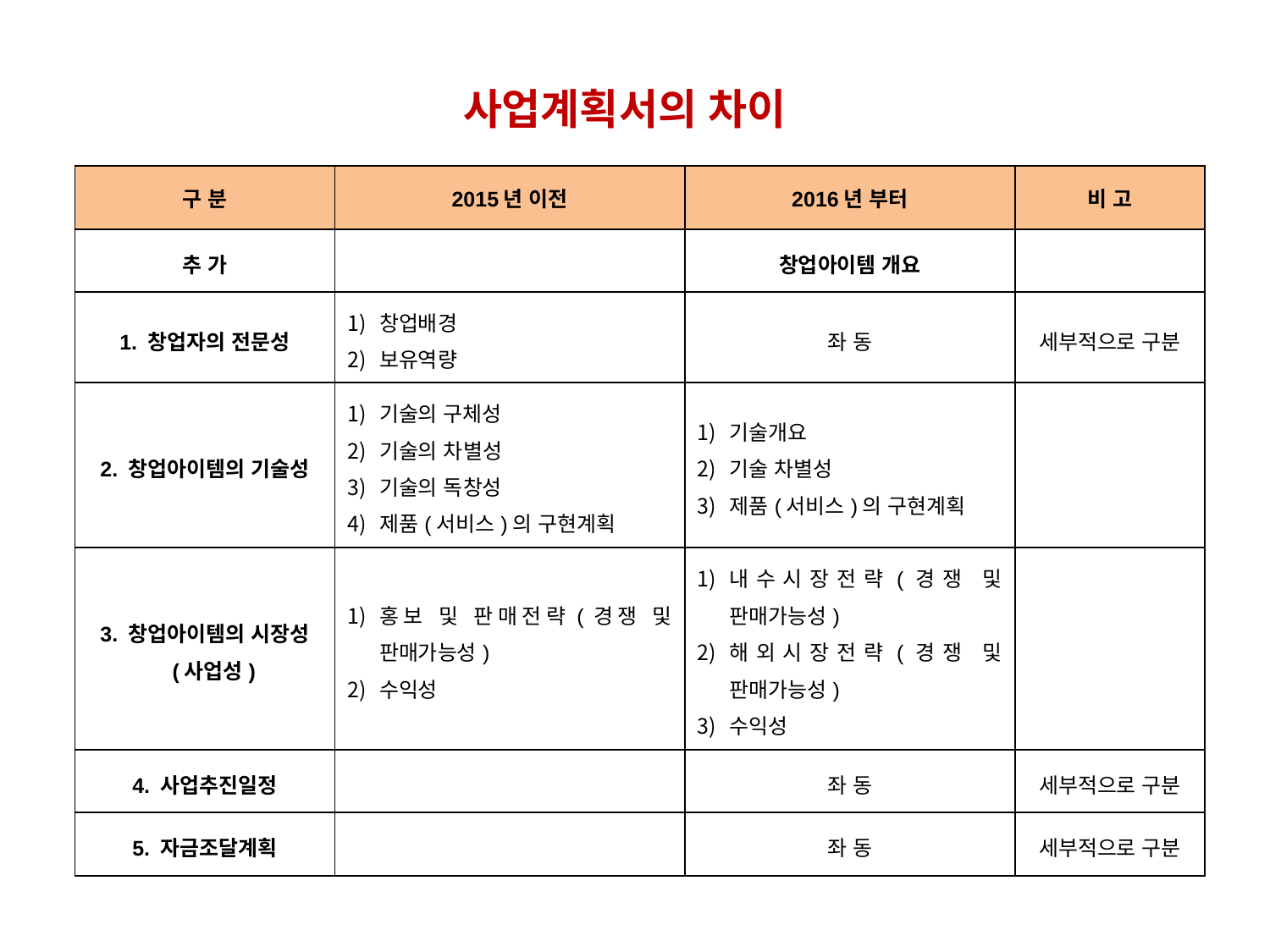

사업계획서의 차이
| 구 분 | 2015년 이전 | 2016년 부터 | 비 고 |
| --- | --- | --- | --- |
| 추 가 |  | 창업아이템 개요 |  |
| 1. 창업자의 전문성 | 창업배경 보유역량 | 좌 동 | 세부적으로 구분 |
| 2. 창업아이템의 기술성 | 기술의 구체성 기술의 차별성 기술의 독창성 제품(서비스)의 구현계획 | 기술개요 기술 차별성 제품(서비스)의 구현계획 |  |
| 3. 창업아이템의 시장성 (사업성) | 홍보 및 판매전략(경쟁 및 판매가능성) 수익성 | 내수시장전략(경쟁 및 판매가능성) 해외시장전략(경쟁 및 판매가능성) 수익성 |  |
| 4. 사업추진일정 |  | 좌 동 | 세부적으로 구분 |
| 5. 자금조달계획 |  | 좌 동 | 세부적으로 구분 |